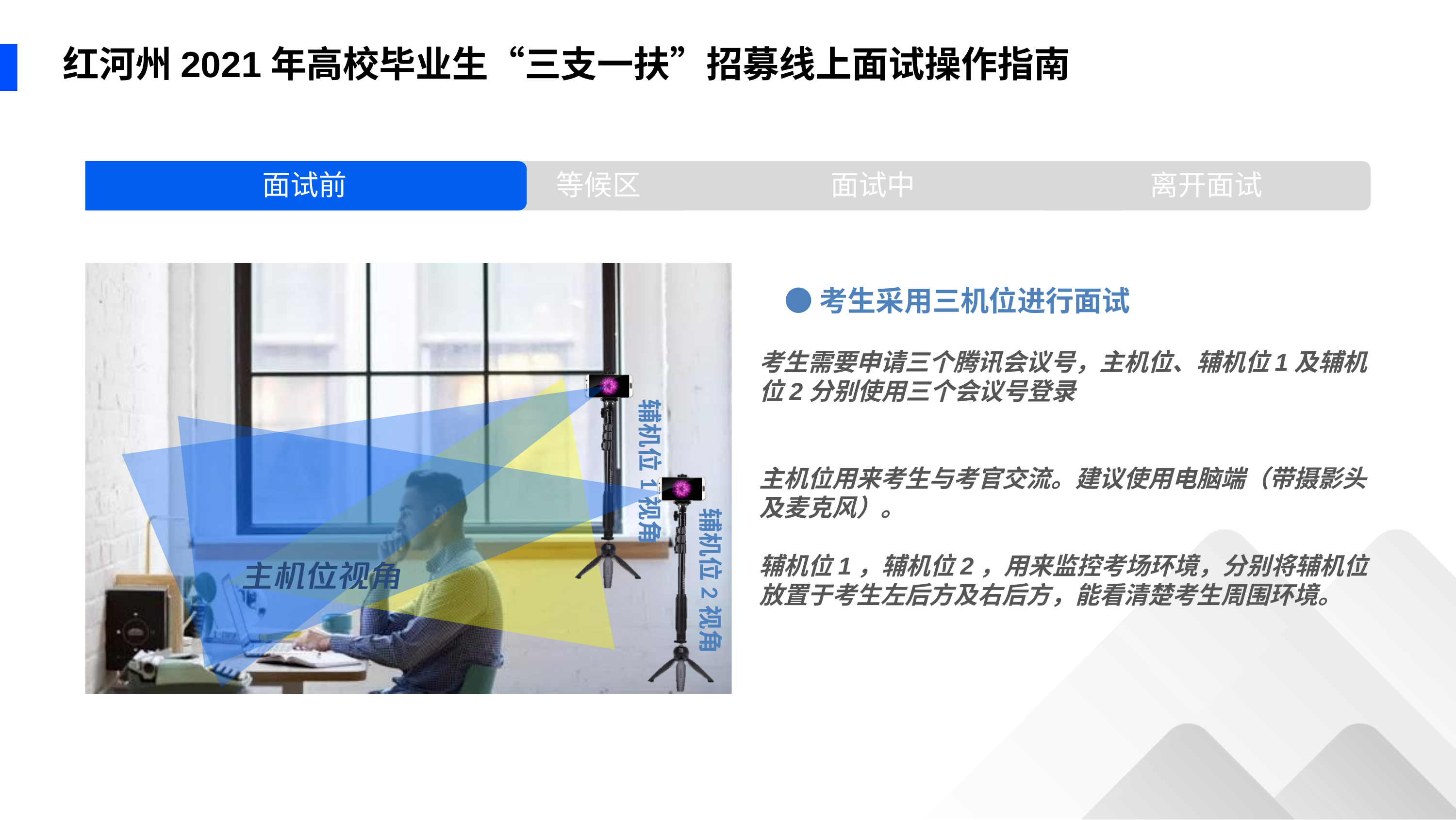

# 红河州2021年高校毕业生“三支一扶”招募线上面试操作指南

面试前
等候区
面试中
离开面试

●考生采用三机位进行面试
考生需要申请三个腾讯会议号，主机位、辅机位1及辅机位2分别使用三个会议号登录

主机位用来考生与考官交流。建议使用电脑端（带摄影头及麦克风）。

辅机位1，辅机位2，用来监控考场环境，分别将辅机位放置于考生左后方及右后方，能看清楚考生周围环境。

辅机位1视角

辅机位2视角